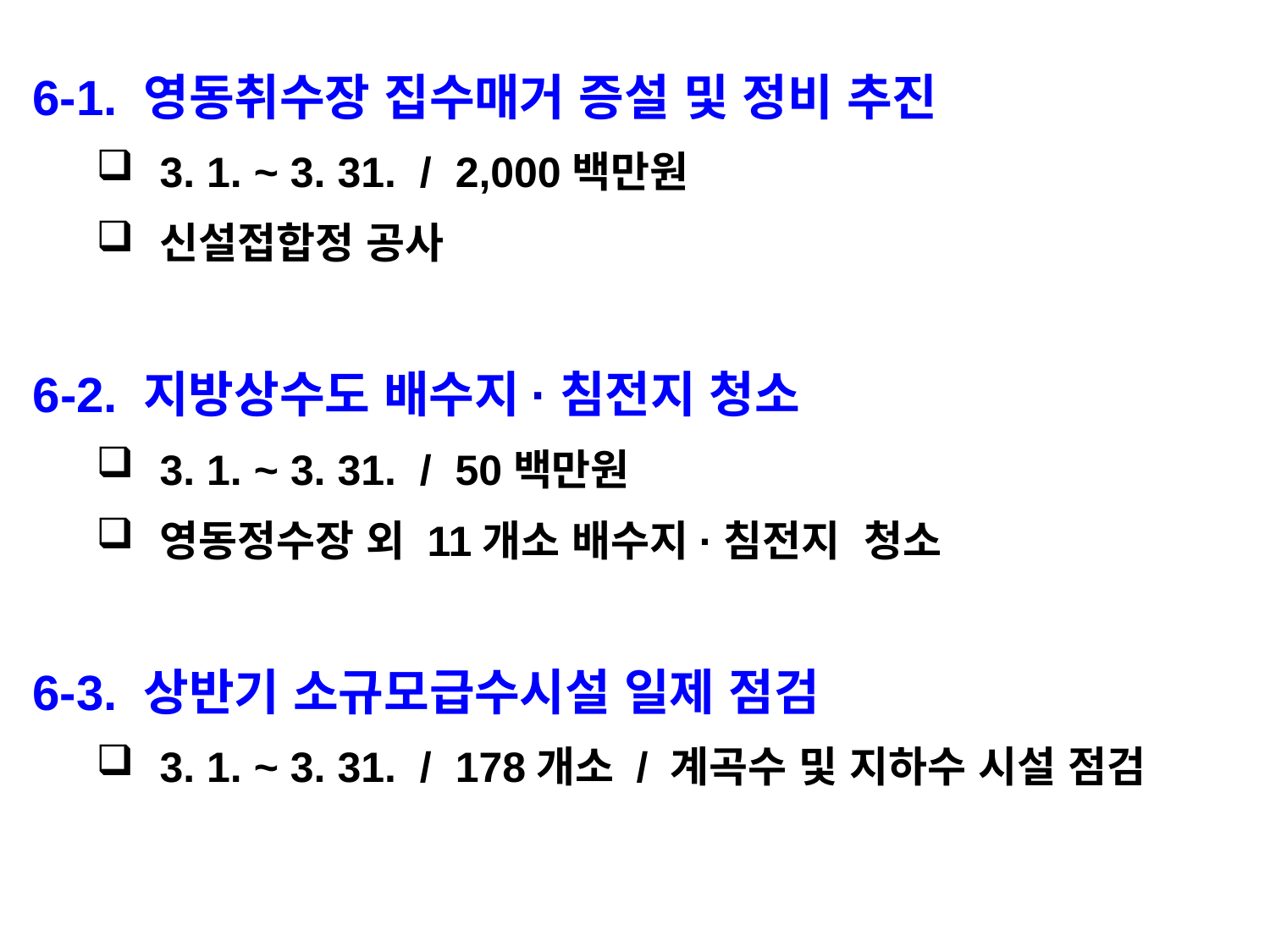

6-1. 영동취수장 집수매거 증설 및 정비 추진
3. 1. ~ 3. 31.  /  2,000백만원
신설접합정 공사
6-2. 지방상수도 배수지·침전지 청소
3. 1. ~ 3. 31.  /  50백만원
영동정수장 외 11개소 배수지·침전지  청소
6-3. 상반기 소규모급수시설 일제 점검
3. 1. ~ 3. 31.  /  178개소 / 계곡수 및 지하수 시설 점검